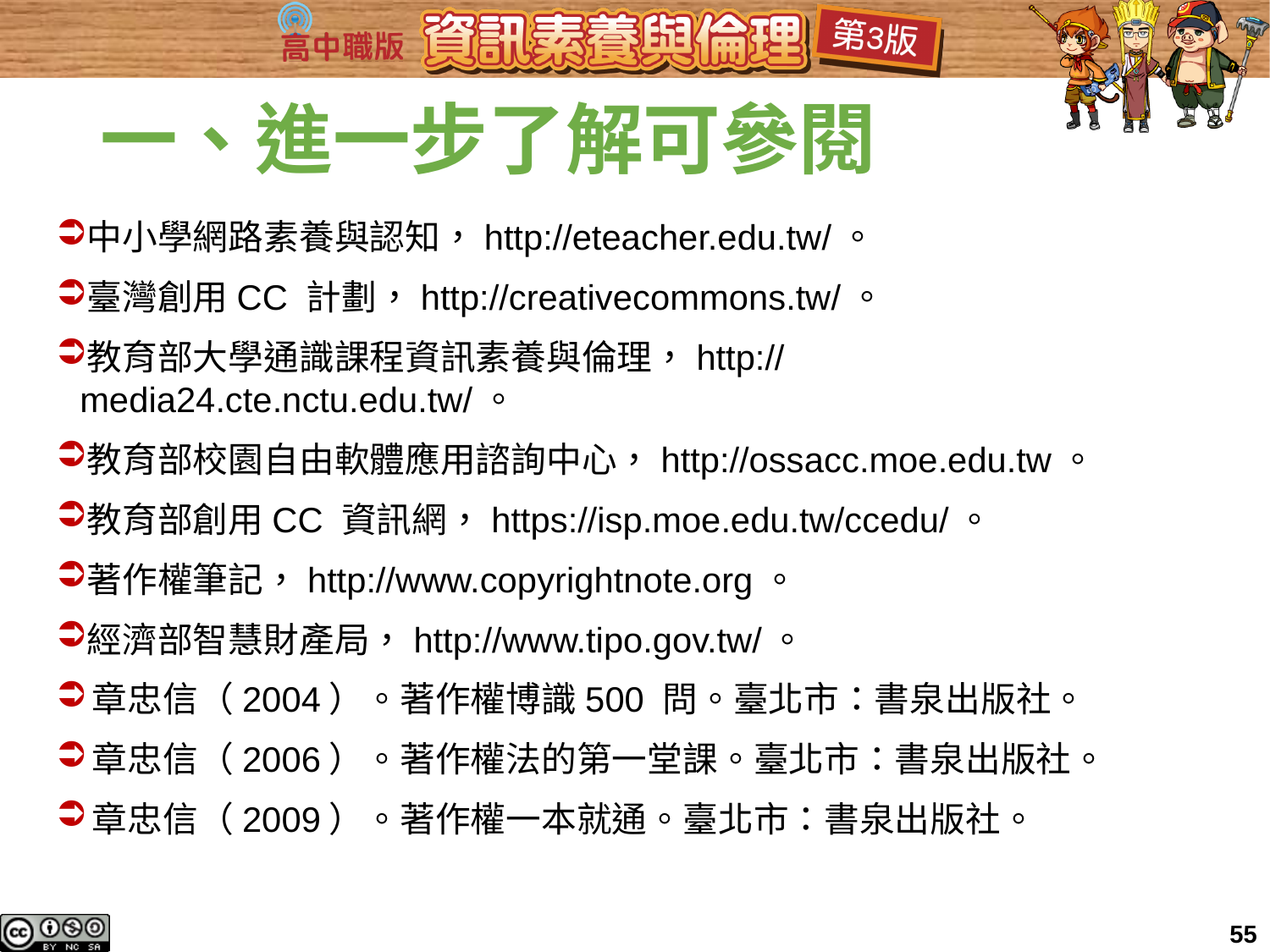

# 一、進一步了解可參閱
中小學網路素養與認知，http://eteacher.edu.tw/。
臺灣創用CC 計劃，http://creativecommons.tw/。
教育部大學通識課程資訊素養與倫理，http://media24.cte.nctu.edu.tw/。
教育部校園自由軟體應用諮詢中心，http://ossacc.moe.edu.tw。
教育部創用CC 資訊網，https://isp.moe.edu.tw/ccedu/。
著作權筆記，http://www.copyrightnote.org。
經濟部智慧財產局，http://www.tipo.gov.tw/。
章忠信（2004）。著作權博識500 問。臺北市：書泉出版社。
章忠信（2006）。著作權法的第一堂課。臺北市：書泉出版社。
章忠信（2009）。著作權一本就通。臺北市：書泉出版社。
55